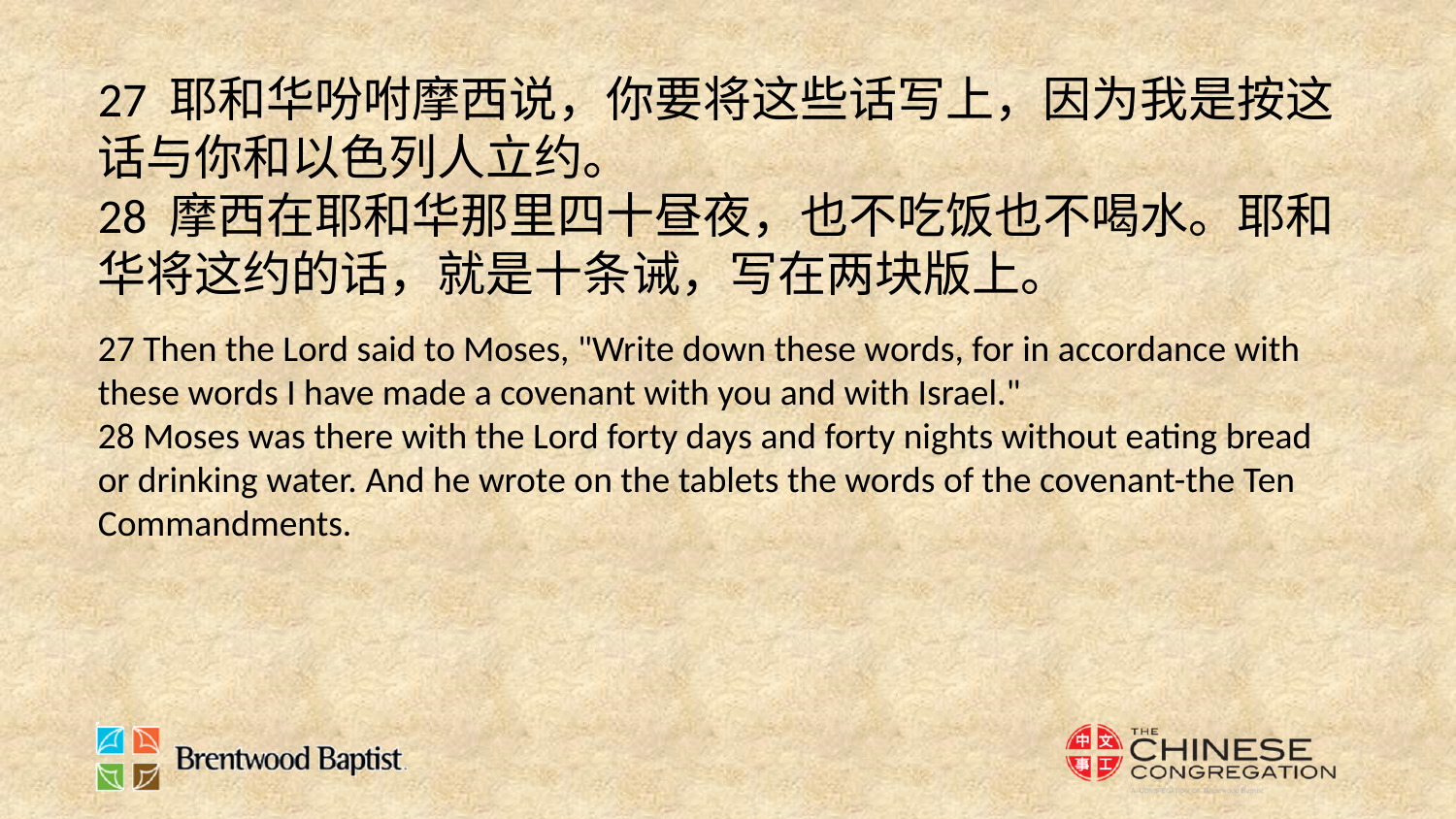

27 耶和华吩咐摩西说，你要将这些话写上，因为我是按这话与你和以色列人立约。
28 摩西在耶和华那里四十昼夜，也不吃饭也不喝水。耶和华将这约的话，就是十条诫，写在两块版上。

27 Then the Lord said to Moses, "Write down these words, for in accordance with these words I have made a covenant with you and with Israel."
28 Moses was there with the Lord forty days and forty nights without eating bread or drinking water. And he wrote on the tablets the words of the covenant-the Ten Commandments.